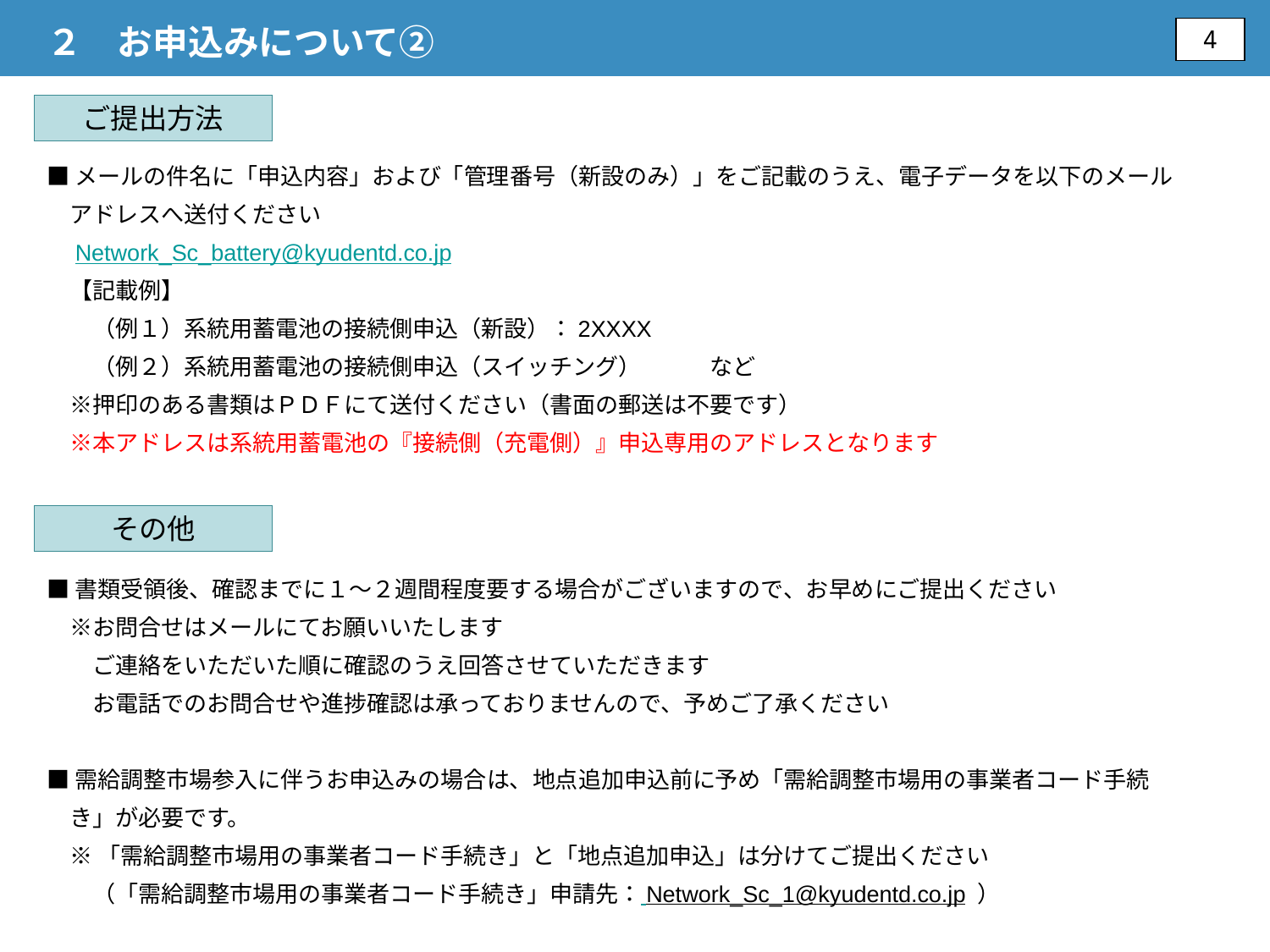

# ２　お申込みについて②
ご提出方法
■メールの件名に「申込内容」および「管理番号（新設のみ）」をご記載のうえ、電子データを以下のメール
　アドレスへ送付ください
　Network_Sc_battery@kyudentd.co.jp
　【記載例】
　　（例１）系統用蓄電池の接続側申込（新設）：2XXXX
　　（例２）系統用蓄電池の接続側申込（スイッチング）　　　など
　※押印のある書類はＰＤＦにて送付ください（書面の郵送は不要です）
　※本アドレスは系統用蓄電池の『接続側（充電側）』申込専用のアドレスとなります
その他
■書類受領後、確認までに１～２週間程度要する場合がございますので、お早めにご提出ください
　※お問合せはメールにてお願いいたします
　　ご連絡をいただいた順に確認のうえ回答させていただきます
　　お電話でのお問合せや進捗確認は承っておりませんので、予めご了承ください

■需給調整市場参入に伴うお申込みの場合は、地点追加申込前に予め「需給調整市場用の事業者コード手続
　き」が必要です。
　※ 「需給調整市場用の事業者コード手続き」と「地点追加申込」は分けてご提出ください
　　（「需給調整市場用の事業者コード手続き」申請先： Network_Sc_1@kyudentd.co.jp ）